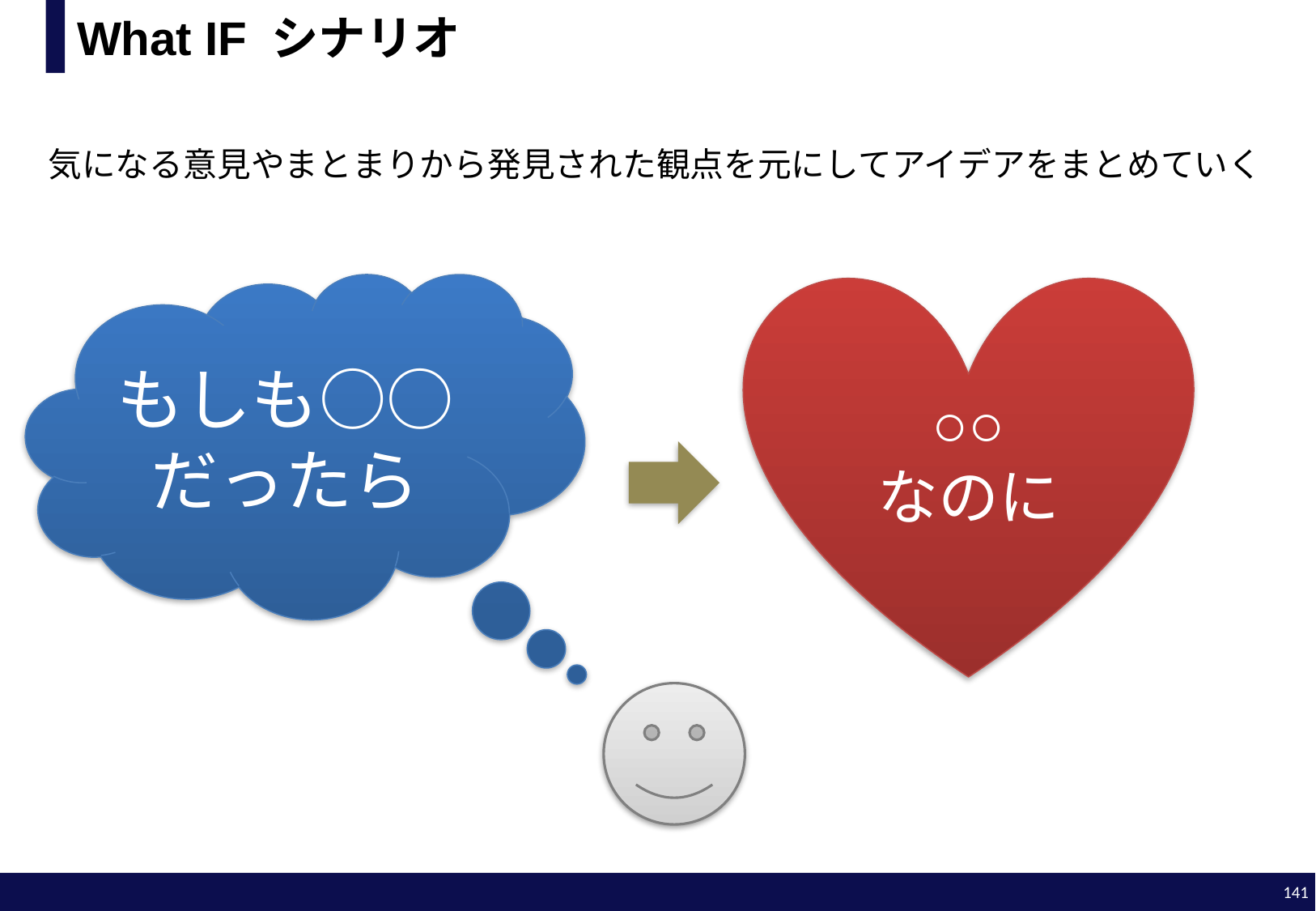

# What IF シナリオ
気になる意見やまとまりから発見された観点を元にしてアイデアをまとめていく
もしも○○だったら
○○
なのに